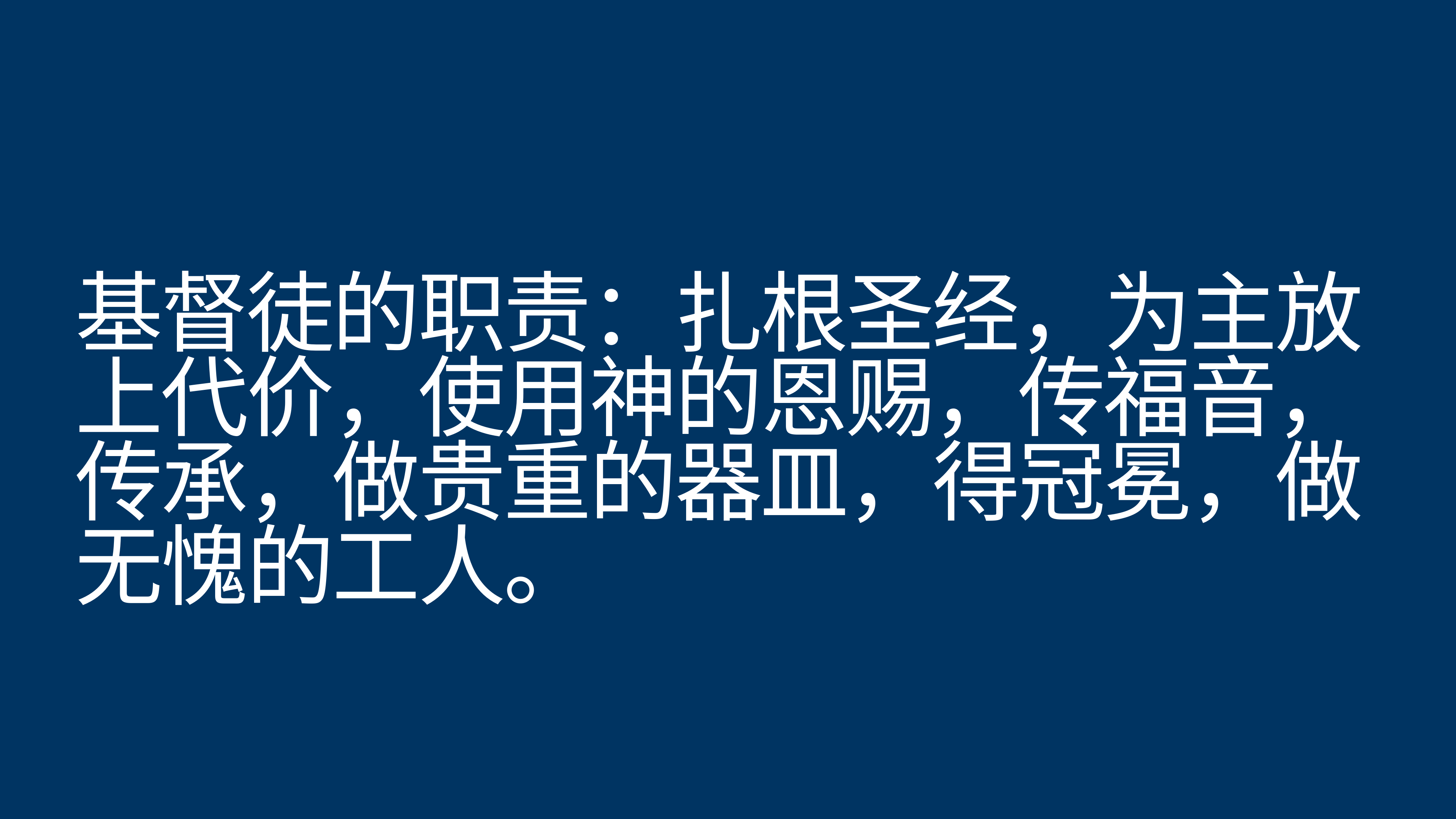

# 基督徒的职责：扎根圣经，为主放上代价，使用神的恩赐，传福音，传承，做贵重的器皿，得冠冕，做无愧的工人。